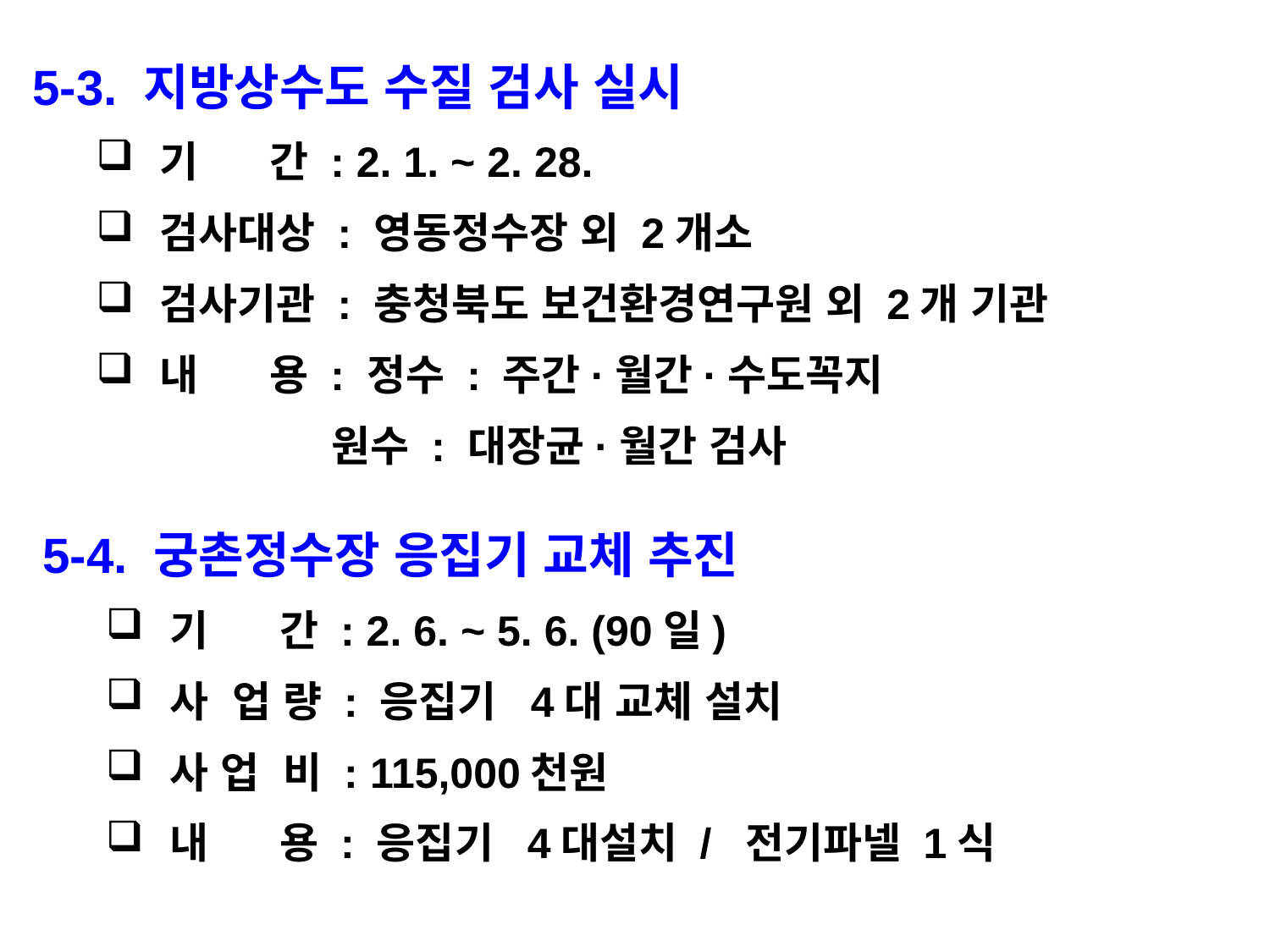

5-3. 지방상수도 수질 검사 실시
기      간 : 2. 1. ~ 2. 28.
검사대상 : 영동정수장 외 2개소
검사기관 : 충청북도 보건환경연구원 외 2개 기관
내      용 : 정수 : 주간·월간·수도꼭지
                   원수 : 대장균·월간 검사
5-4. 궁촌정수장 응집기 교체 추진
기      간 : 2. 6. ~ 5. 6. (90일)
사  업 량 : 응집기  4대 교체 설치
사 업  비 : 115,000천원
내      용 : 응집기  4대설치 /  전기파넬 1식